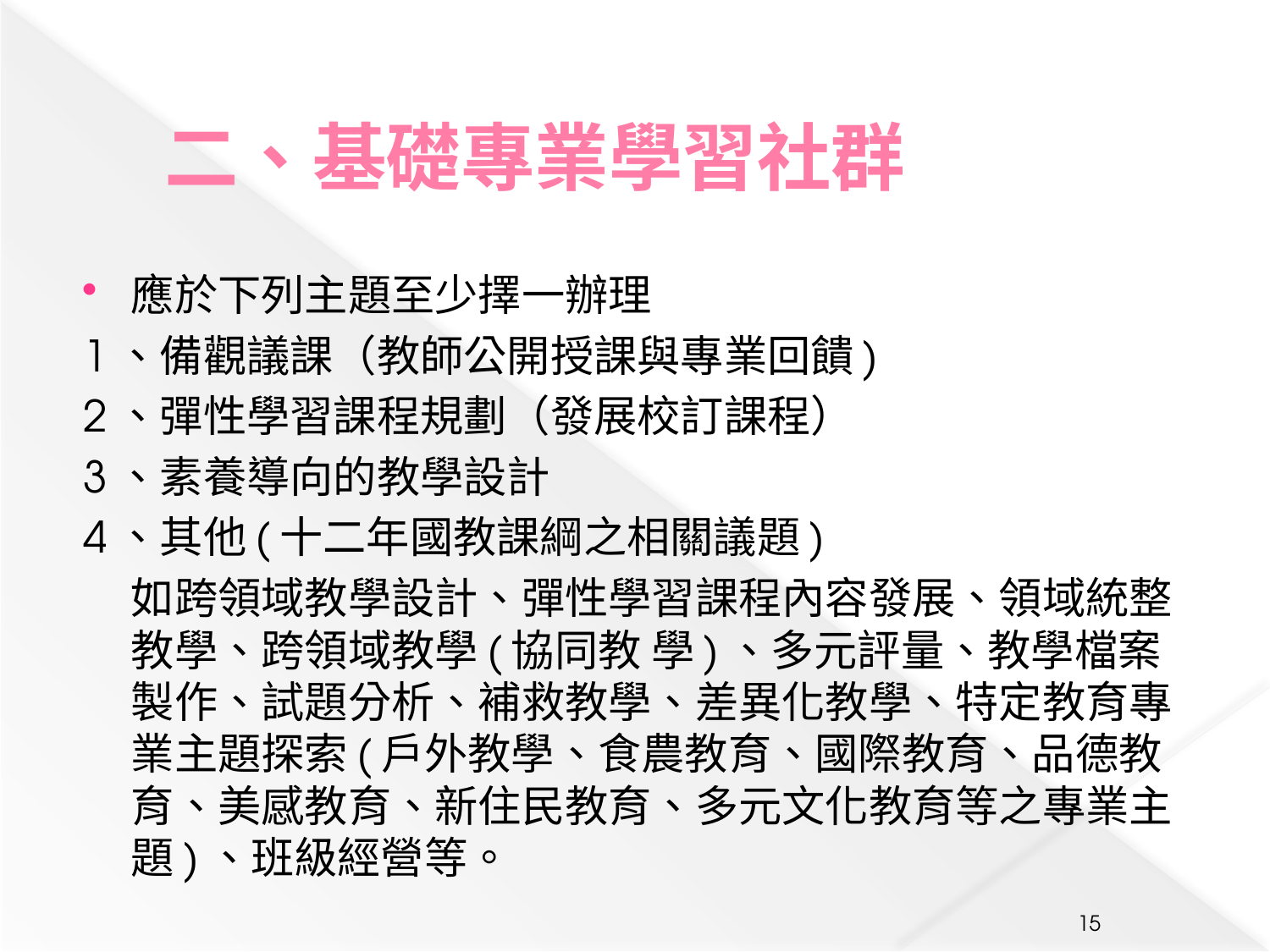

二、基礎專業學習社群
應於下列主題至少擇一辦理
1、備觀議課（教師公開授課與專業回饋)
2、彈性學習課程規劃（發展校訂課程）
3、素養導向的教學設計
4、其他(十二年國教課綱之相關議題)
如跨領域教學設計、彈性學習課程內容發展、領域統整教學、跨領域教學(協同教 學)、多元評量、教學檔案製作、試題分析、補救教學、差異化教學、特定教育專業主題探索(戶外教學、食農教育、國際教育、品德教育、美感教育、新住民教育、多元文化教育等之專業主題)、班級經營等。
15